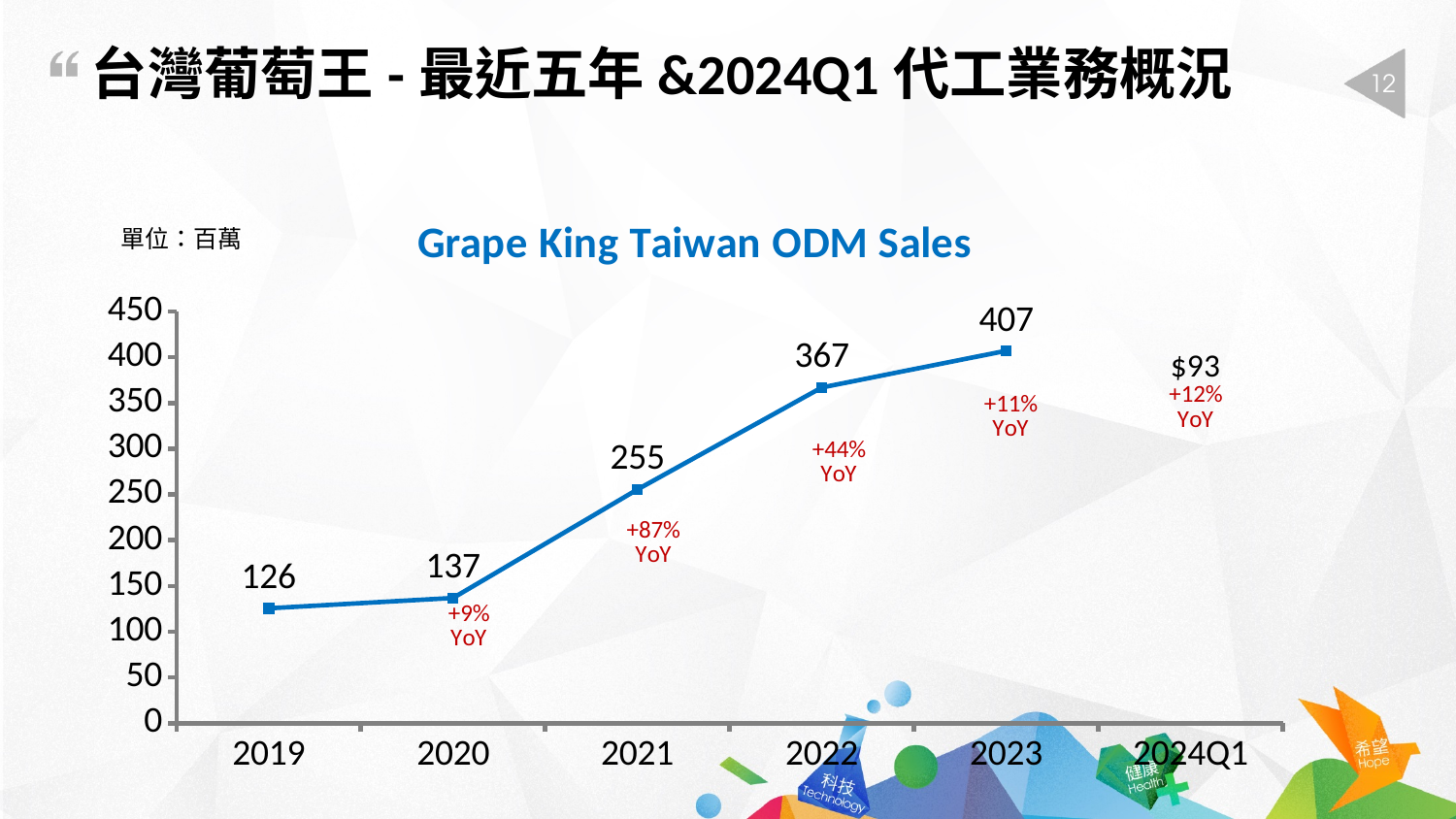

台灣葡萄王-最近五年&2024Q1代工業務概況
12

### Chart: Grape King Taiwan ODM Sales

| Category | Grape King Taiwan ODM Sales |
|---|---|
| 2019 | 125.544 |
| 2020 | 136.844 |
| 2021 | 255.408 |
| 2022 | 366.909 |
| 2023 | 407.0 |
| 2024Q1 | None |